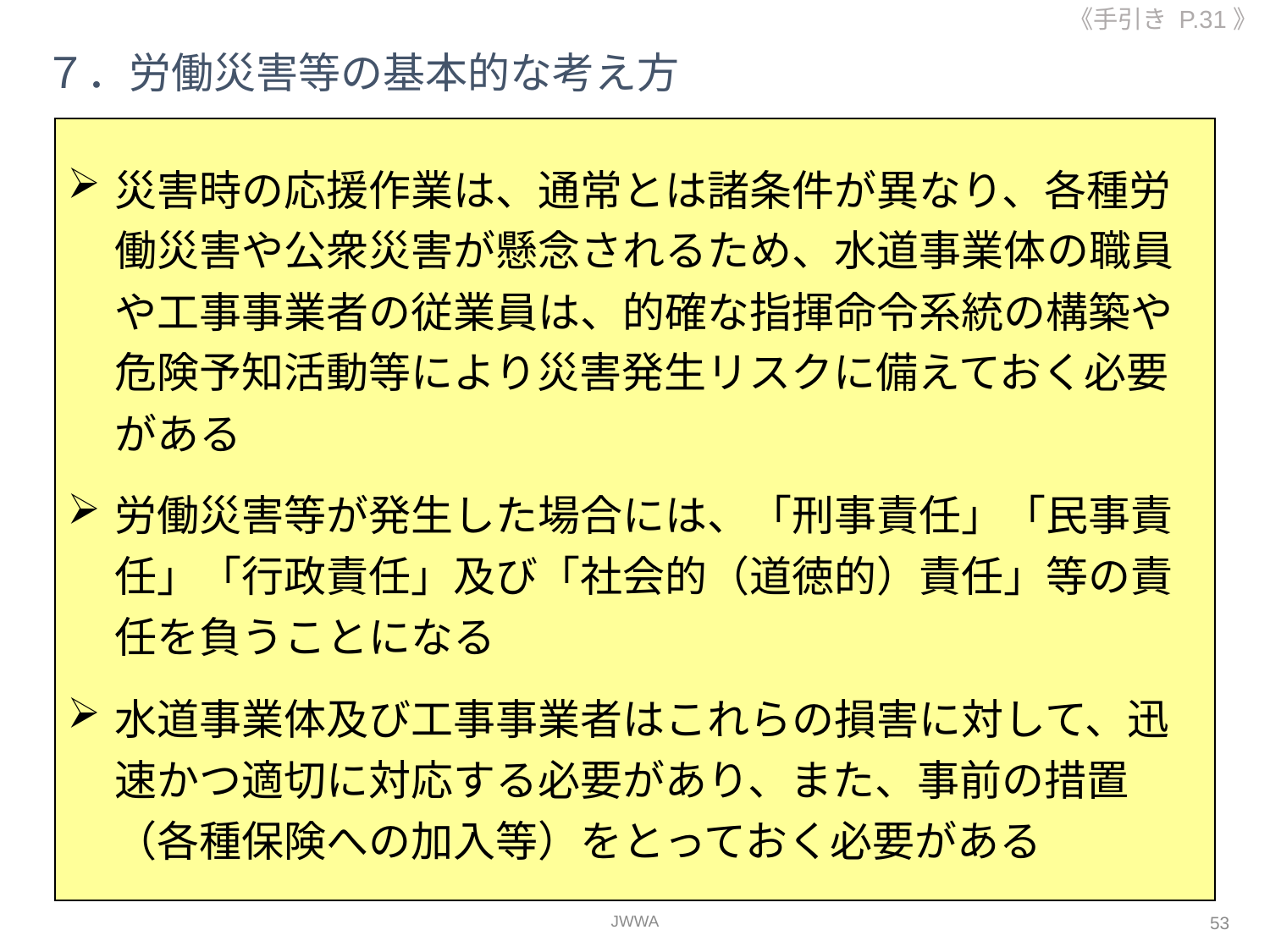

《手引き P.31》
７．労働災害等の基本的な考え方
災害時の応援作業は、通常とは諸条件が異なり、各種労働災害や公衆災害が懸念されるため、水道事業体の職員や工事事業者の従業員は、的確な指揮命令系統の構築や危険予知活動等により災害発生リスクに備えておく必要がある
労働災害等が発生した場合には、「刑事責任」「民事責任」「行政責任」及び「社会的（道徳的）責任」等の責任を負うことになる
水道事業体及び工事事業者はこれらの損害に対して、迅速かつ適切に対応する必要があり、また、事前の措置（各種保険への加入等）をとっておく必要がある
JWWA
53